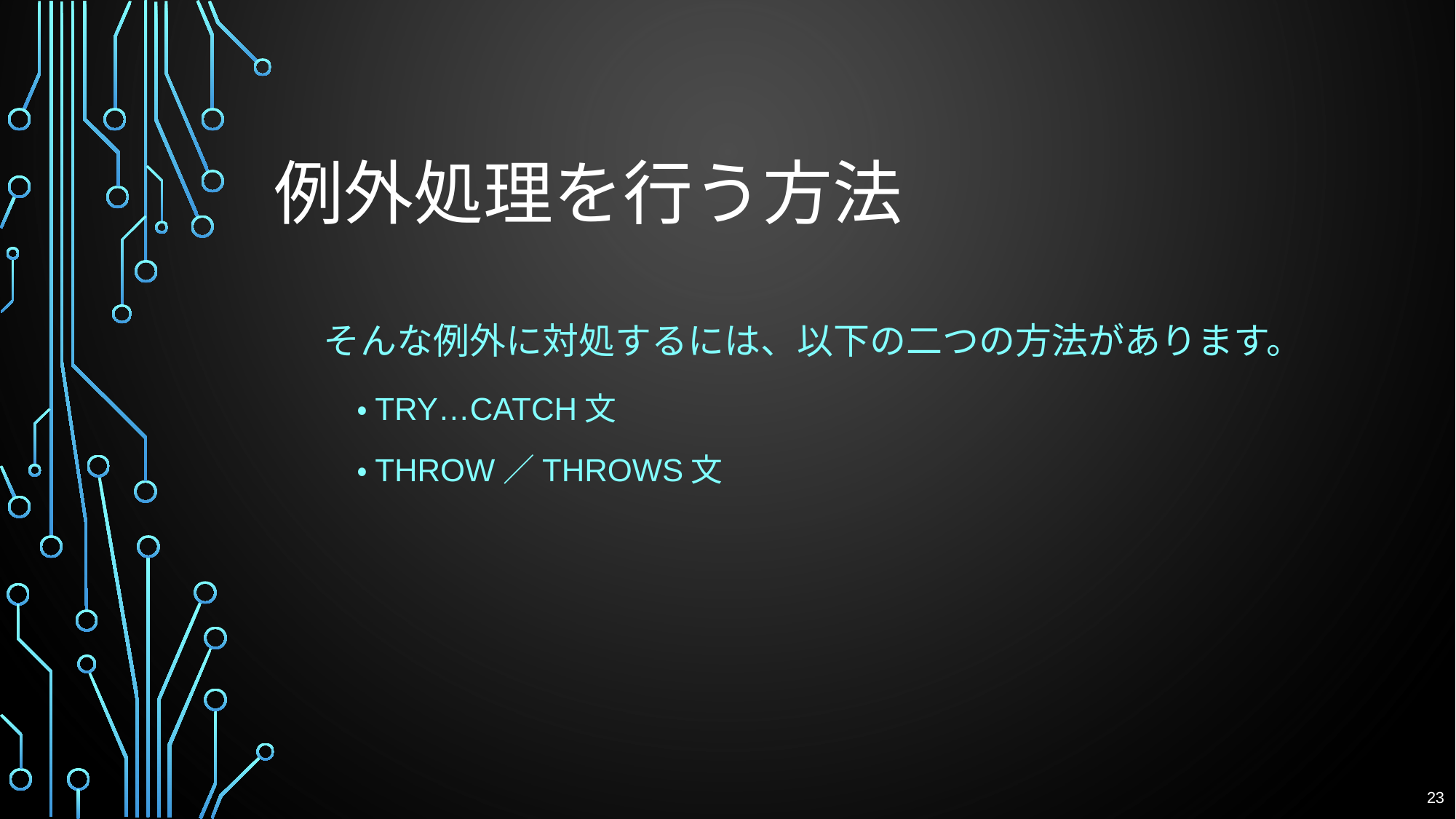

# 例外処理を行う方法
そんな例外に対処するには、以下の二つの方法があります。
・try…catch文
・THROW／THROWS文
23